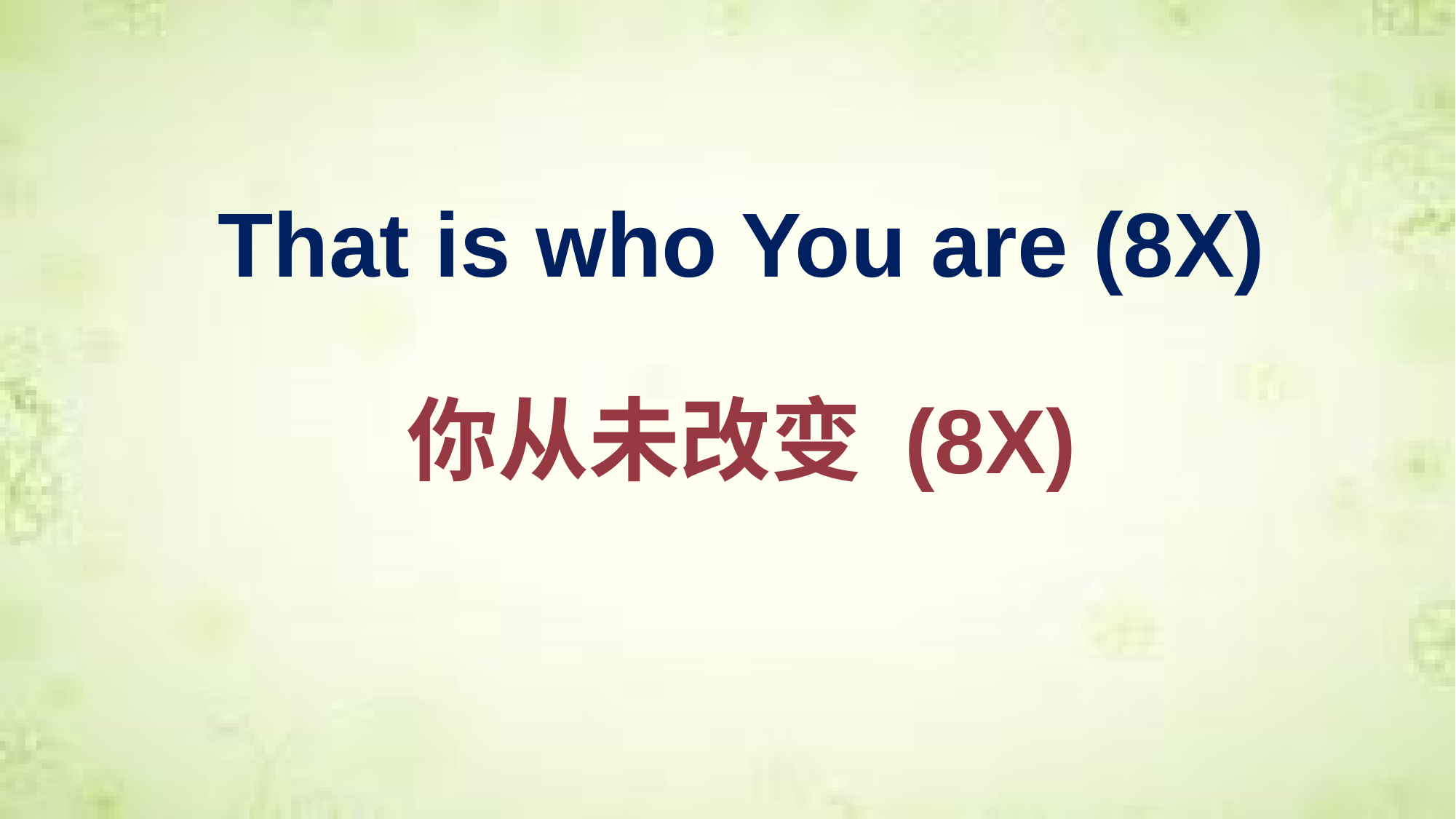

That is who You are (8X)
你从未改变 (8X)